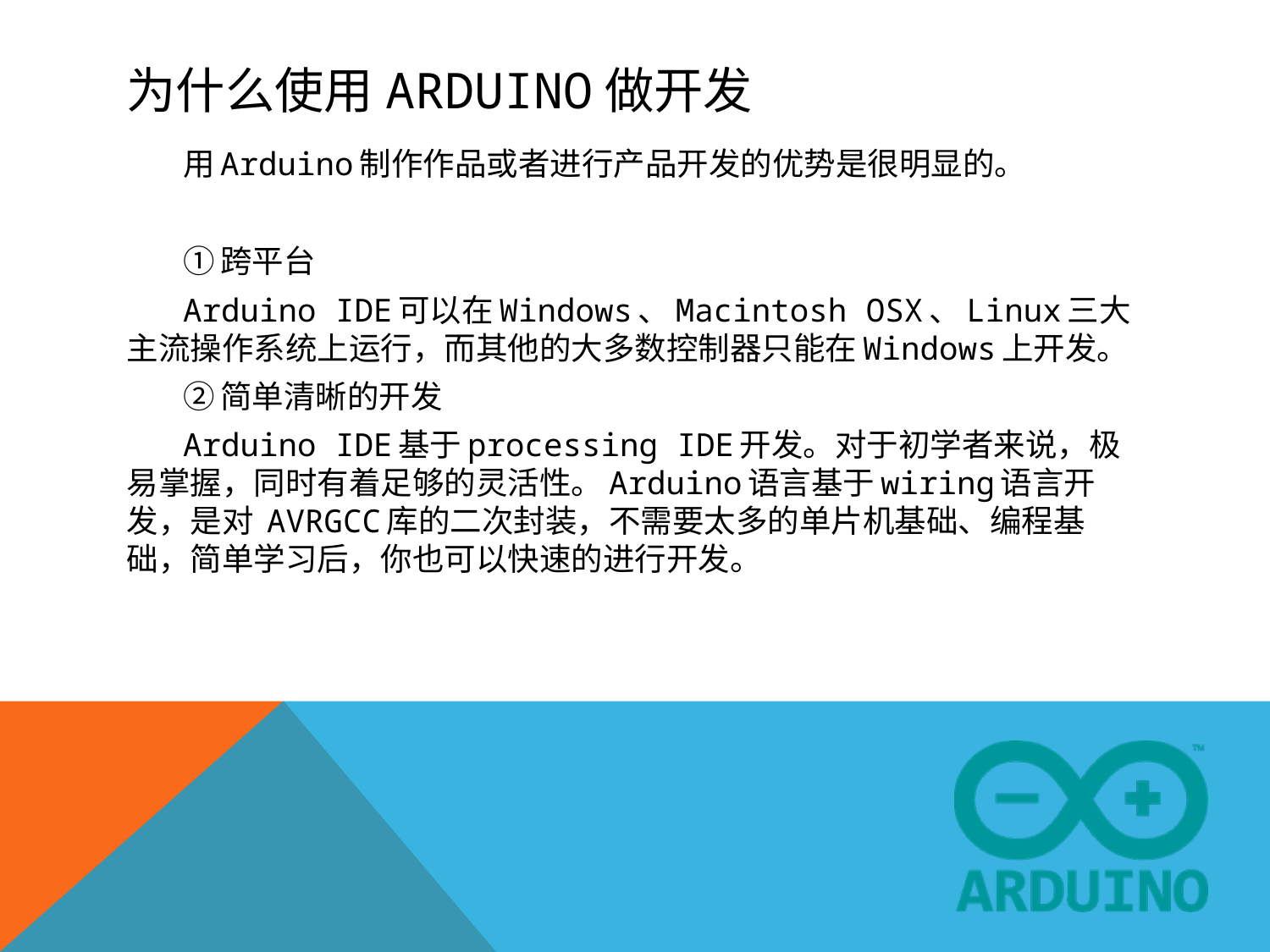

# 为什么使用Arduino做开发
用Arduino制作作品或者进行产品开发的优势是很明显的。

①跨平台
Arduino IDE可以在Windows、Macintosh OSX、Linux三大主流操作系统上运行，而其他的大多数控制器只能在Windows上开发。
②简单清晰的开发
Arduino IDE基于processing IDE开发。对于初学者来说，极易掌握，同时有着足够的灵活性。Arduino语言基于wiring语言开发，是对 AVRGCC库的二次封装，不需要太多的单片机基础、编程基础，简单学习后，你也可以快速的进行开发。